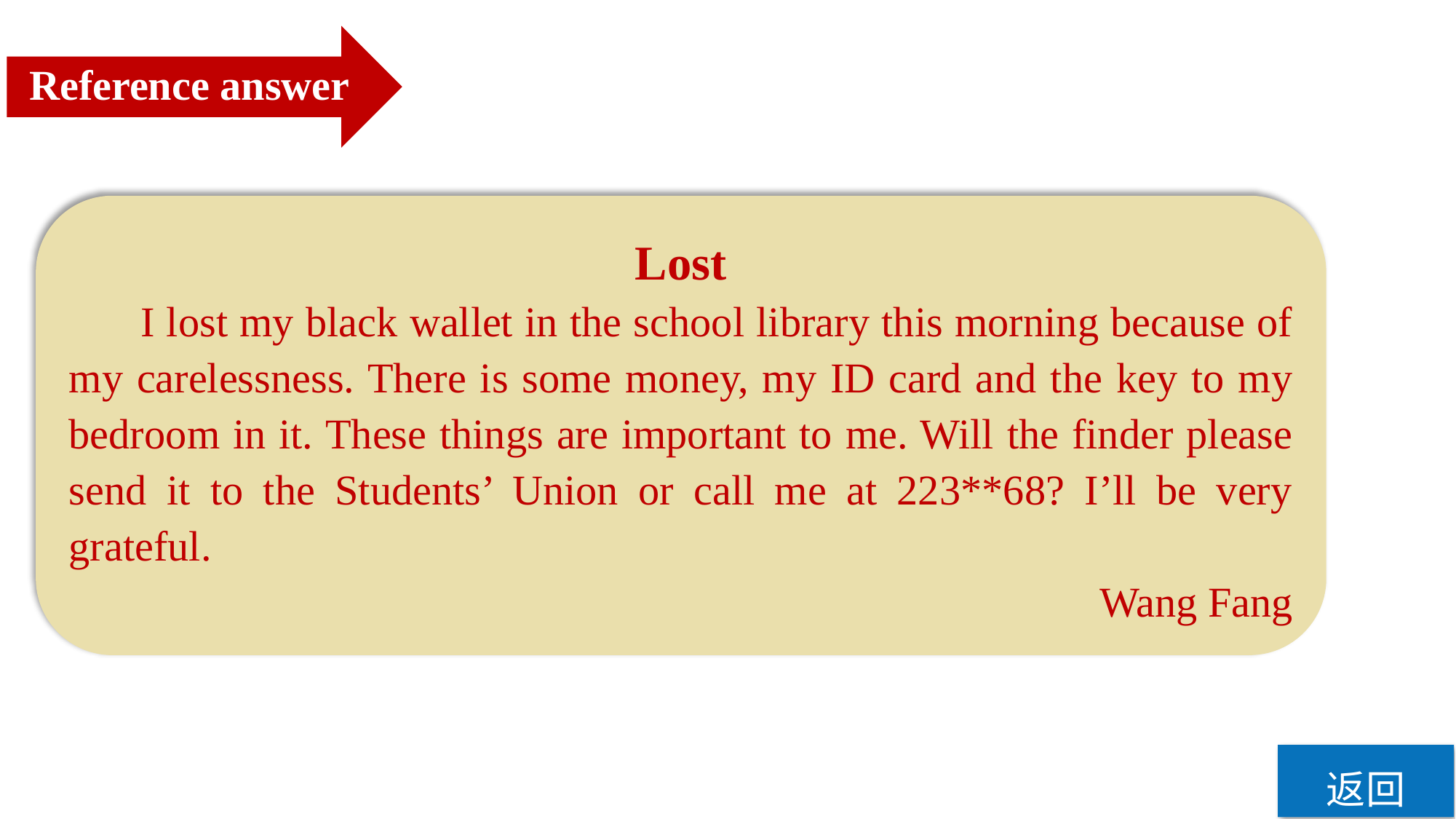

Reference answer
Lost
      I lost my black wallet in the school library this morning because of my carelessness. There is some money, my ID card and the key to my bedroom in it. These things are important to me. Will the finder please send it to the Students’ Union or call me at 223**68? I’ll be very grateful.
Wang Fang
返回